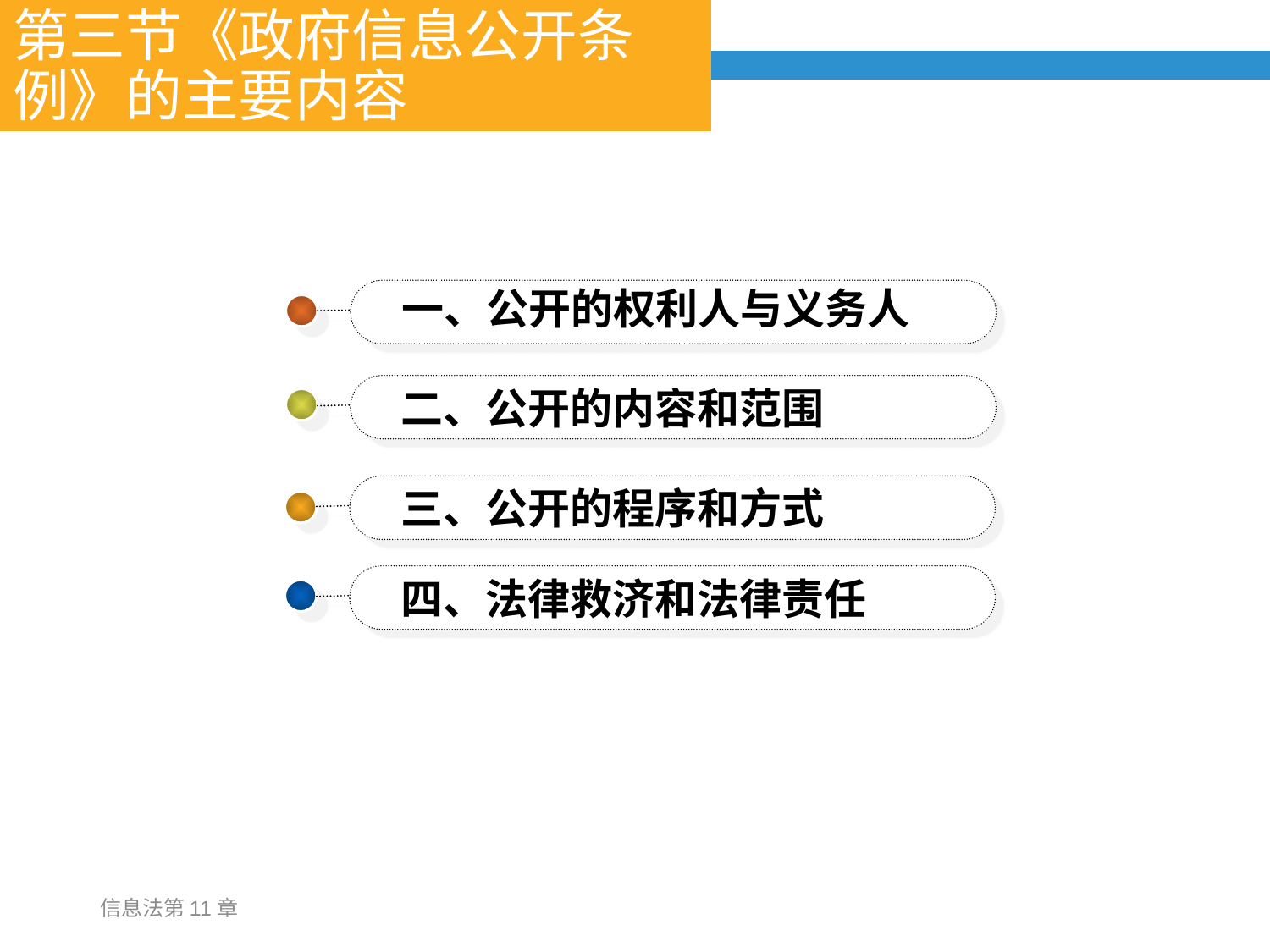

# 第三节《政府信息公开条例》的主要内容

一、公开的权利人与义务人

二、公开的内容和范围

三、公开的程序和方式

四、法律救济和法律责任
信息法第11章